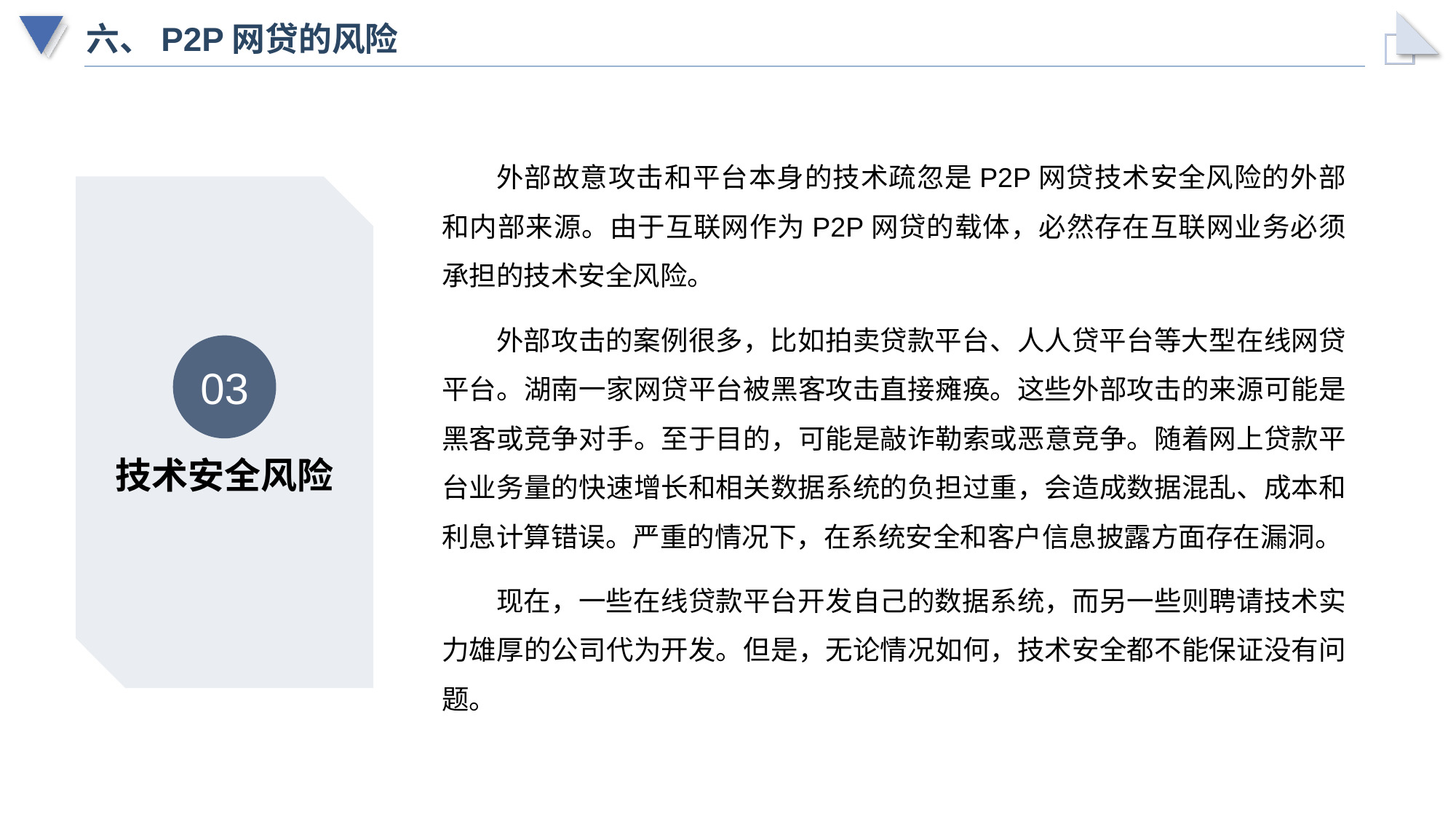

# 六、P2P网贷的风险
外部故意攻击和平台本身的技术疏忽是P2P网贷技术安全风险的外部和内部来源。由于互联网作为P2P网贷的载体，必然存在互联网业务必须承担的技术安全风险。
外部攻击的案例很多，比如拍卖贷款平台、人人贷平台等大型在线网贷平台。湖南一家网贷平台被黑客攻击直接瘫痪。这些外部攻击的来源可能是黑客或竞争对手。至于目的，可能是敲诈勒索或恶意竞争。随着网上贷款平台业务量的快速增长和相关数据系统的负担过重，会造成数据混乱、成本和利息计算错误。严重的情况下，在系统安全和客户信息披露方面存在漏洞。
现在，一些在线贷款平台开发自己的数据系统，而另一些则聘请技术实力雄厚的公司代为开发。但是，无论情况如何，技术安全都不能保证没有问题。

03
技术安全风险